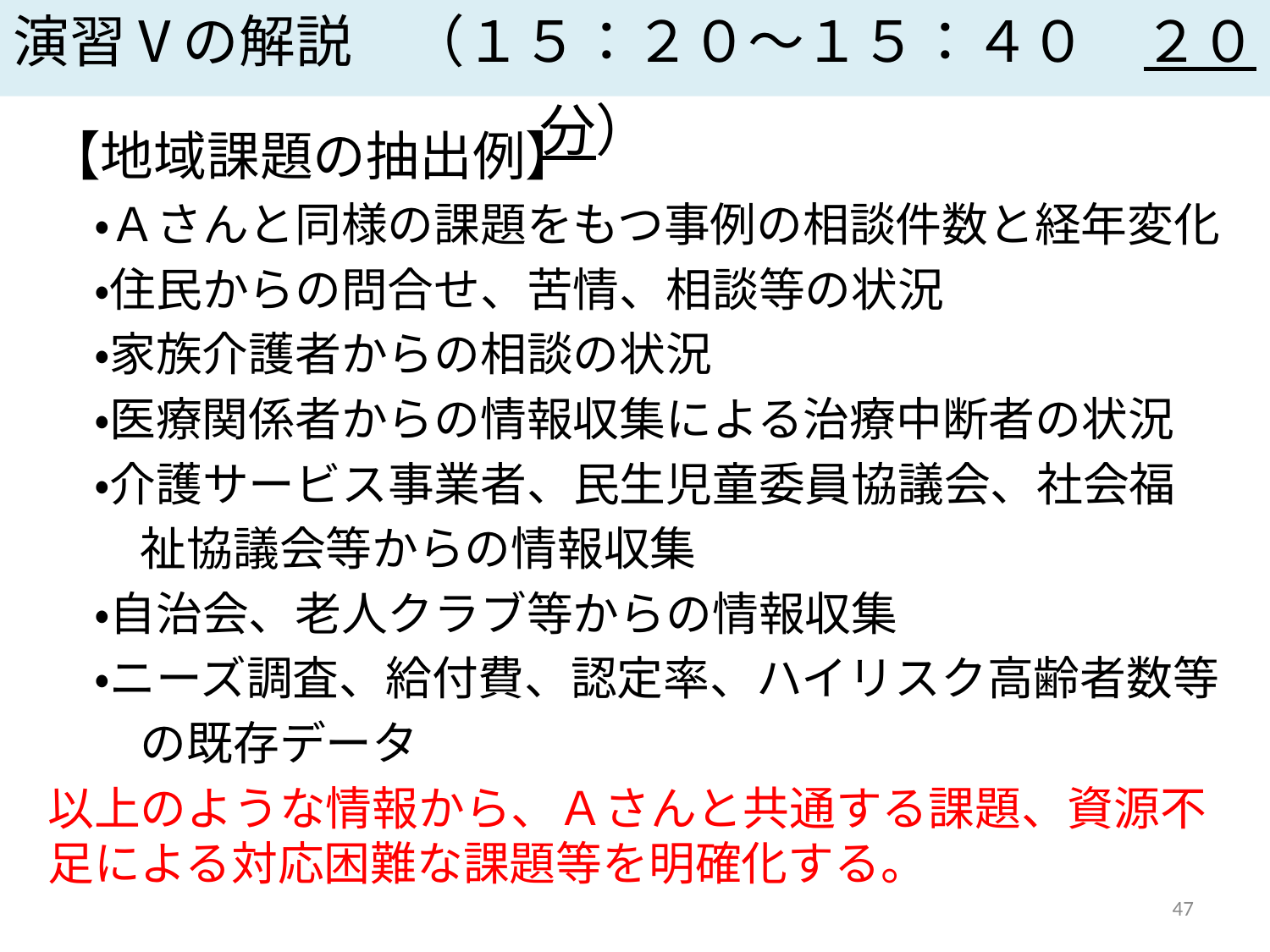

演習Ⅴの解説　（１５：２０～１５：４０　２０分）
【地域課題の抽出例】
　・Ａさんと同様の課題をもつ事例の相談件数と経年変化
　・住民からの問合せ、苦情、相談等の状況
　・家族介護者からの相談の状況
　・医療関係者からの情報収集による治療中断者の状況
　・介護サービス事業者、民生児童委員協議会、社会福
　　祉協議会等からの情報収集
　・自治会、老人クラブ等からの情報収集
　・ニーズ調査、給付費、認定率、ハイリスク高齢者数等
　　の既存データ
以上のような情報から、Ａさんと共通する課題、資源不足による対応困難な課題等を明確化する。
47